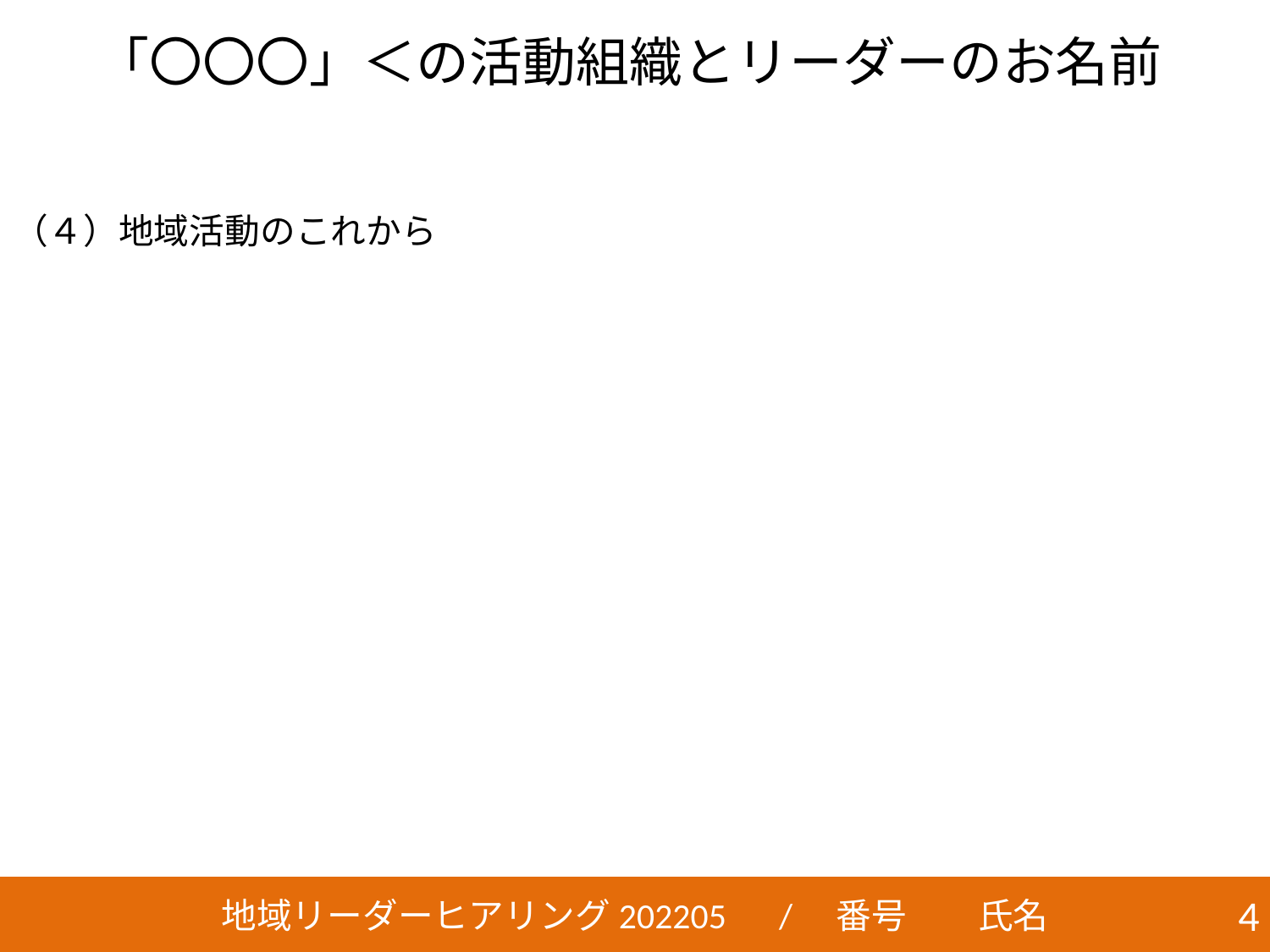

「〇〇〇」＜の活動組織とリーダーのお名前
（４）地域活動のこれから
地域リーダーヒアリング202205　/　番号　　氏名
4